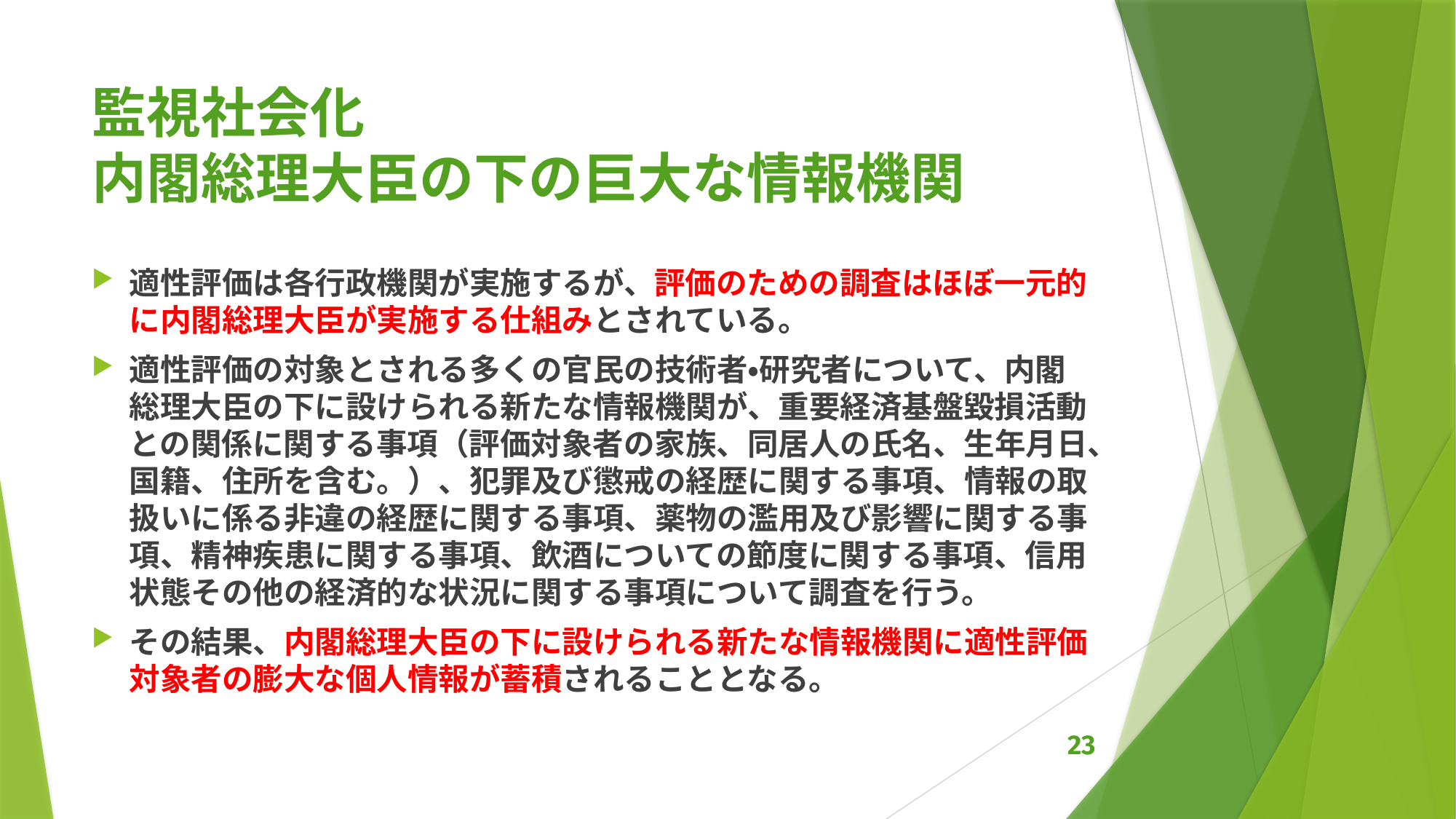

# 監視社会化 内閣総理大臣の下の巨大な情報機関
適性評価は各行政機関が実施するが、評価のための調査はほぼ一元的に内閣総理大臣が実施する仕組みとされている。
適性評価の対象とされる多くの官民の技術者・研究者について、内閣総理大臣の下に設けられる新たな情報機関が、重要経済基盤毀損活動との関係に関する事項（評価対象者の家族、同居人の氏名、生年月日、国籍、住所を含む。）、犯罪及び懲戒の経歴に関する事項、情報の取扱いに係る非違の経歴に関する事項、薬物の濫用及び影響に関する事項、精神疾患に関する事項、飲酒についての節度に関する事項、信用状態その他の経済的な状況に関する事項について調査を行う。
その結果、内閣総理大臣の下に設けられる新たな情報機関に適性評価対象者の膨大な個人情報が蓄積されることとなる。
23